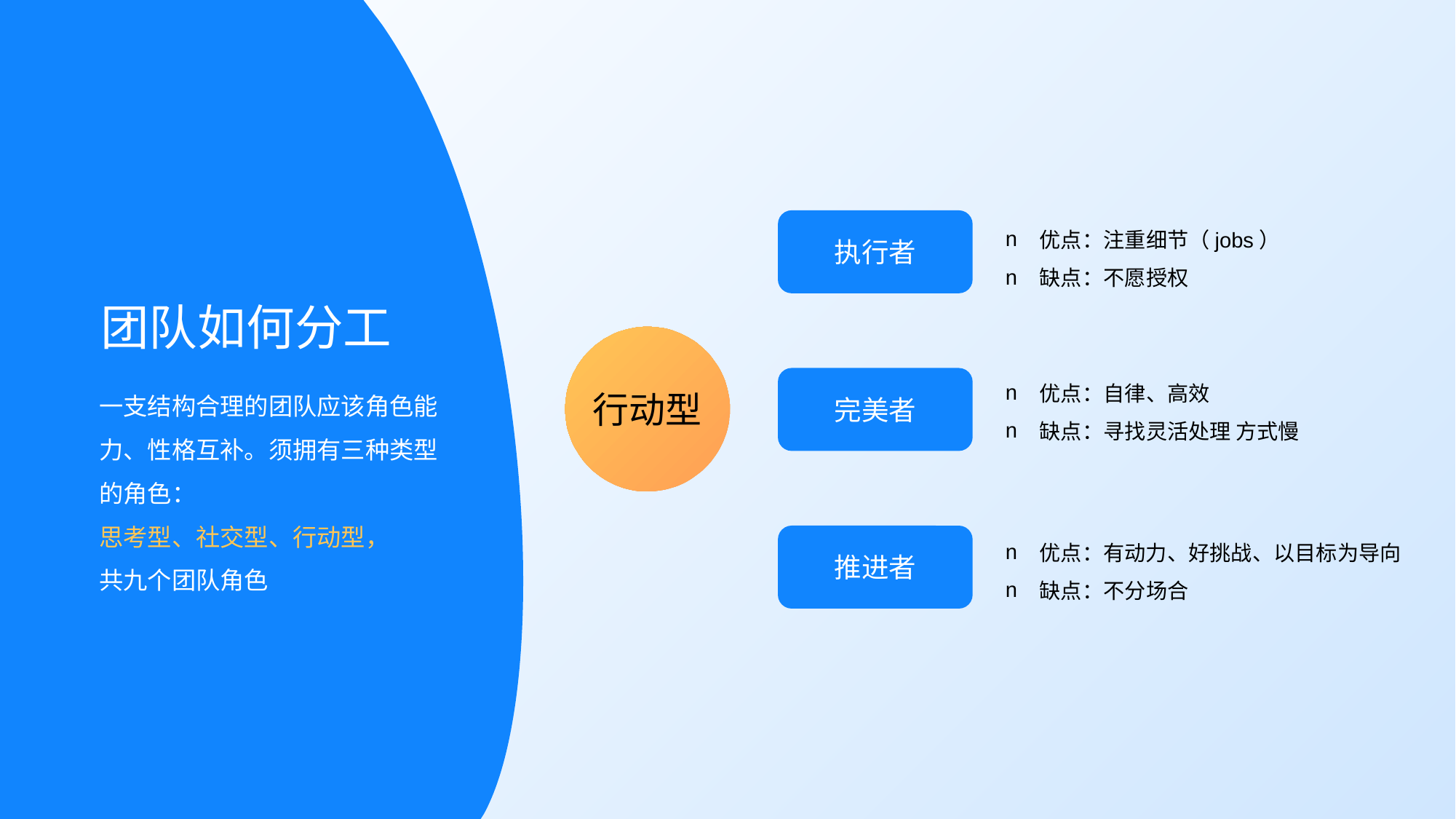

优点：注重细节（jobs）
缺点：不愿授权

执行者

完美者

推进者
优点：自律、高效
缺点：寻找灵活处理 方式慢
优点：有动力、好挑战、以目标为导向
缺点：不分场合
团队如何分工
一支结构合理的团队应该角色能力、性格互补。须拥有三种类型的角色：
思考型、社交型、行动型，
共九个团队角色

行动型